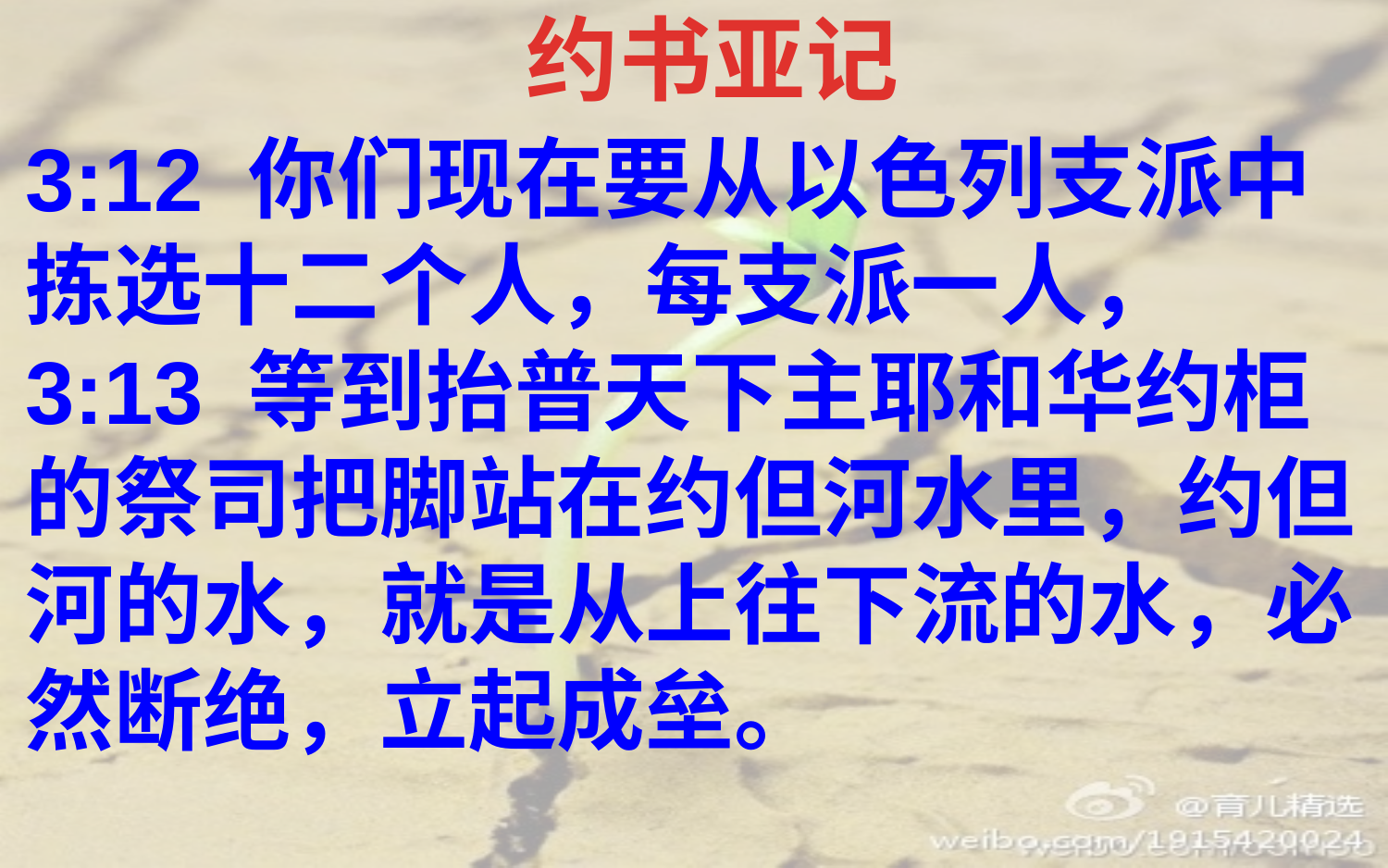

约书亚记
3:12 你们现在要从以色列支派中拣选十二个人，每支派一人，
3:13 等到抬普天下主耶和华约柜的祭司把脚站在约但河水里，约但河的水，就是从上往下流的水，必然断绝，立起成垒。